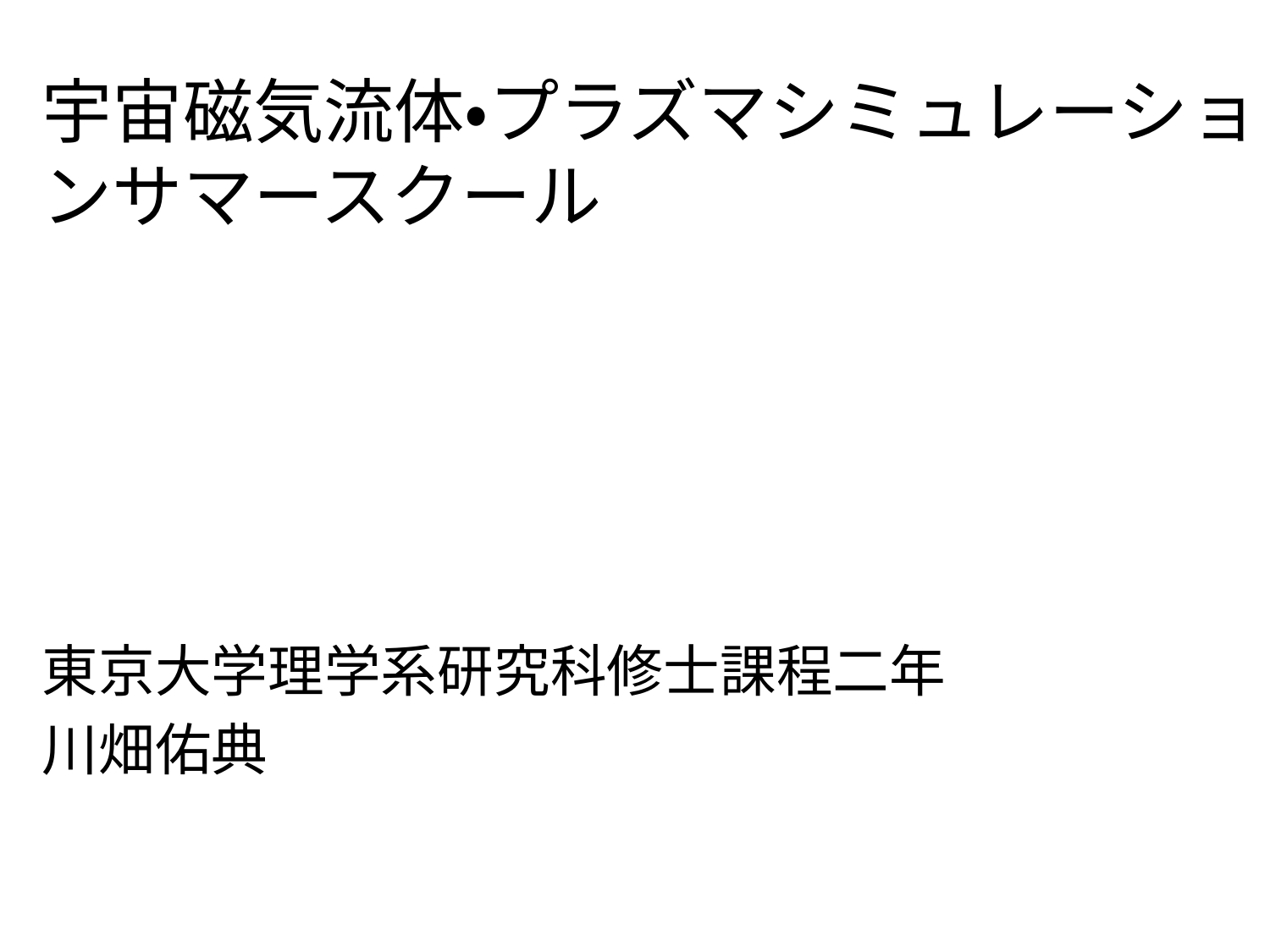

# 宇宙磁気流体・プラズマシミュレーションサマースクール
東京大学理学系研究科修士課程二年
川畑佑典